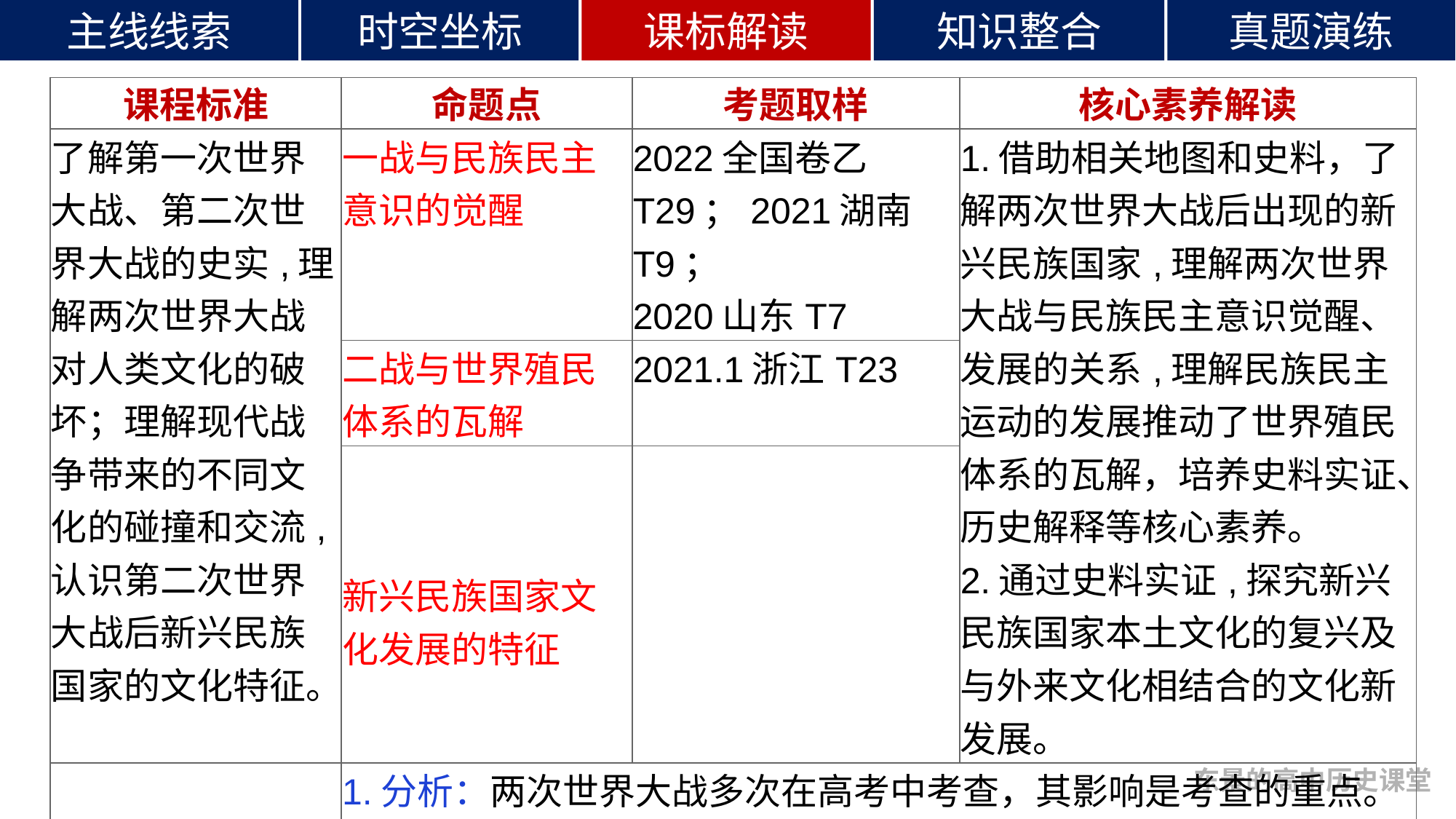

| 课程标准 | 命题点 | 考题取样 | 核心素养解读 |
| --- | --- | --- | --- |
| 了解第一次世界大战、第二次世界大战的史实,理解两次世界大战对人类文化的破坏；理解现代战争带来的不同文化的碰撞和交流,认识第二次世界大战后新兴民族国家的文化特征。 | 一战与民族民主意识的觉醒 | 2022全国卷乙T29；2021湖南T9； 2020山东T7 | 1.借助相关地图和史料，了解两次世界大战后出现的新兴民族国家,理解两次世界大战与民族民主意识觉醒、发展的关系,理解民族民主运动的发展推动了世界殖民体系的瓦解，培养史料实证、历史解释等核心素养。 2.通过史料实证,探究新兴民族国家本土文化的复兴及与外来文化相结合的文化新发展。 |
|  | 二战与世界殖民体系的瓦解 | 2021.1浙江T23 |  |
|  | 新兴民族国家文化发展的特征 |  |  |
| 命题分析预测 | 1.分析：两次世界大战多次在高考中考查，其影响是考查的重点。 2.预测：应重点关注两次世界大战与民族民主意识觉醒、发展的关系；第二次世界大战后新兴民族国家的文化特征可能是新的命题点。 |  |  |